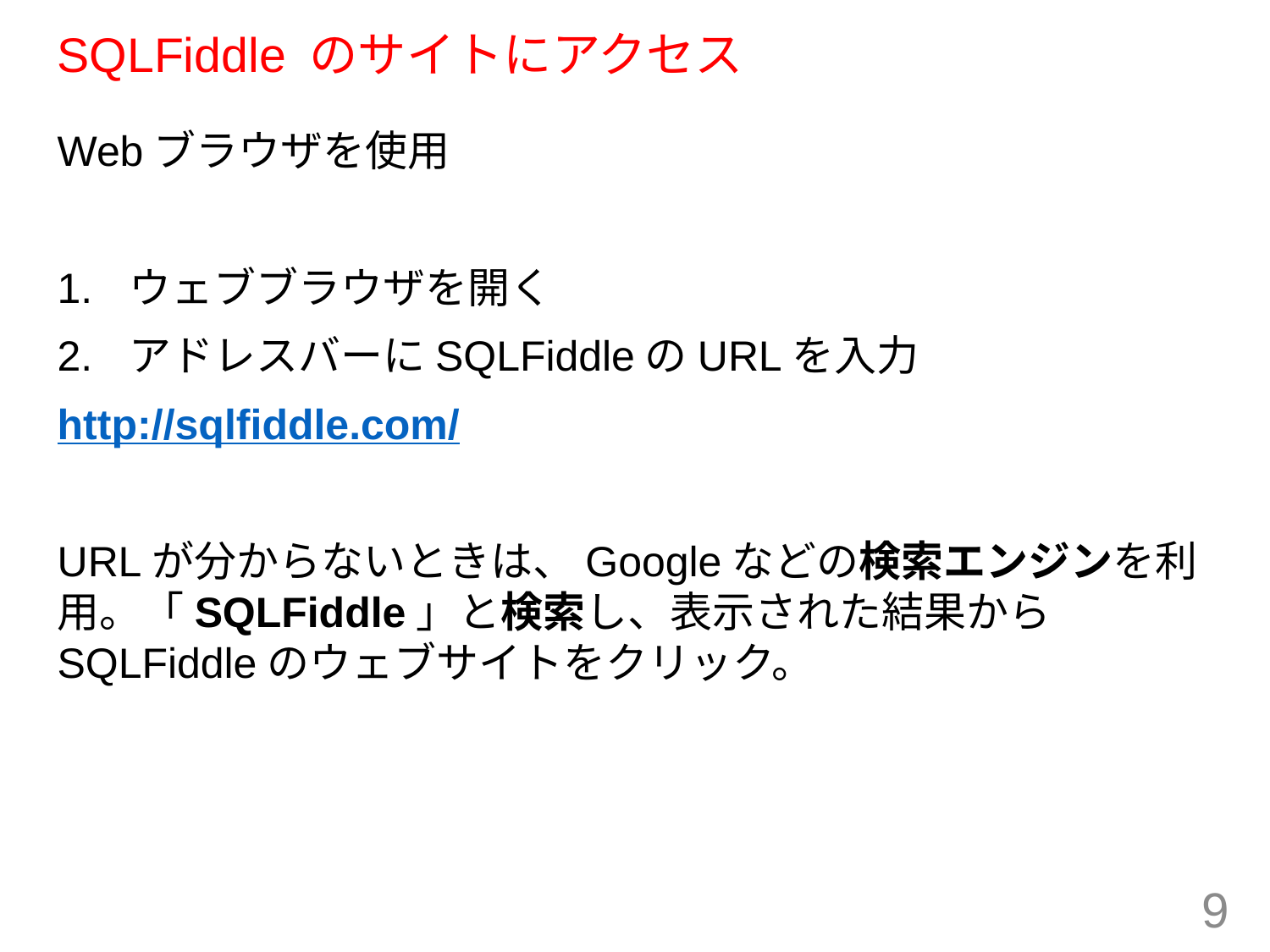

# SQLFiddle のサイトにアクセス
Webブラウザを使用

ウェブブラウザを開く
アドレスバーにSQLFiddleのURLを入力
http://sqlfiddle.com/

URLが分からないときは、Googleなどの検索エンジンを利用。「SQLFiddle」と検索し、表示された結果からSQLFiddleのウェブサイトをクリック。
9